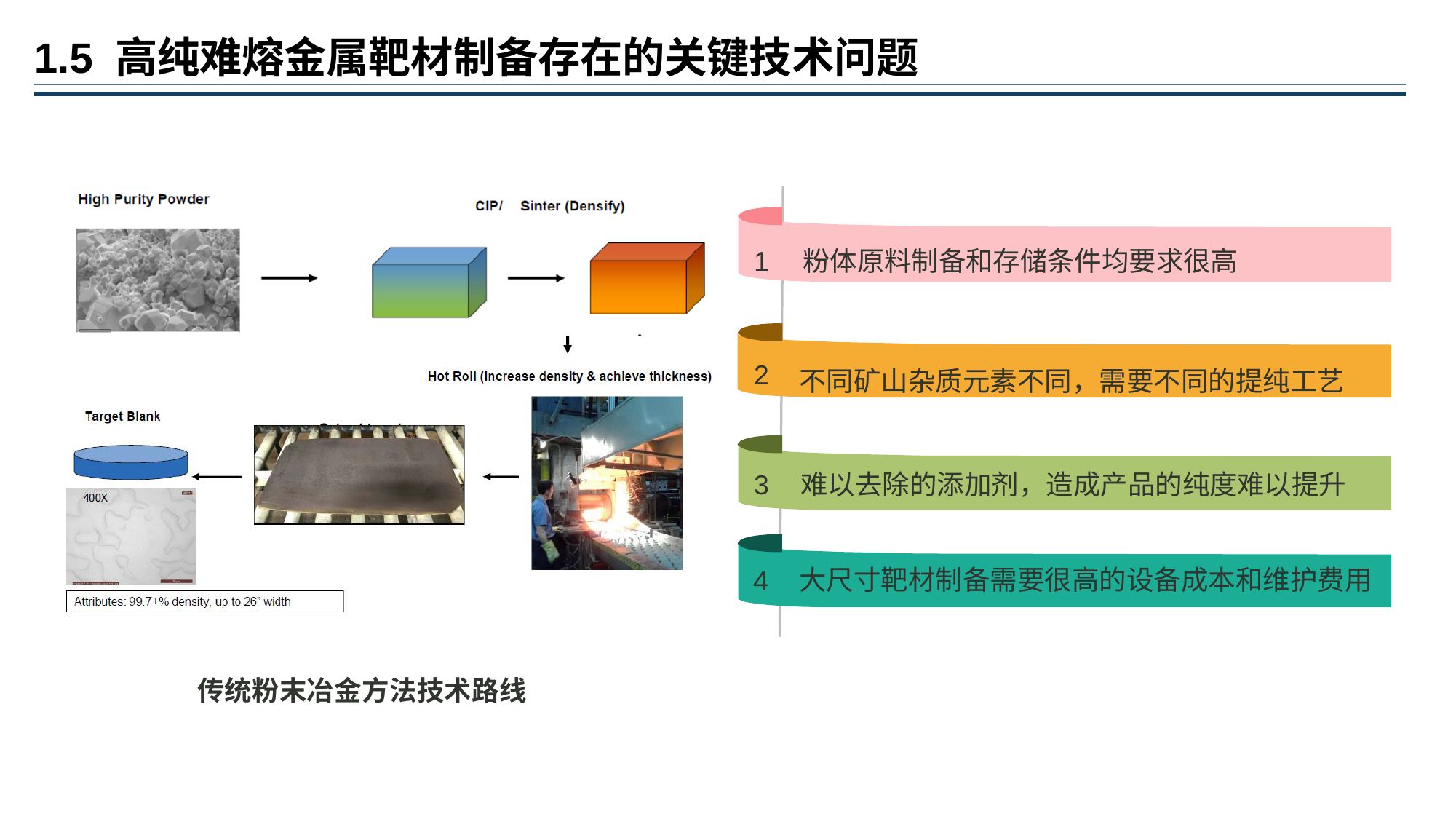

1.5 高纯难熔金属靶材制备存在的关键技术问题

1	粉体原料制备和存储条件均要求很高

2
不同矿山杂质元素不同，需要不同的提纯工艺

3	难以去除的添加剂，造成产品的纯度难以提升

大尺寸靶材制备需要很高的设备成本和维护费用
4
传统粉末冶金方法技术路线